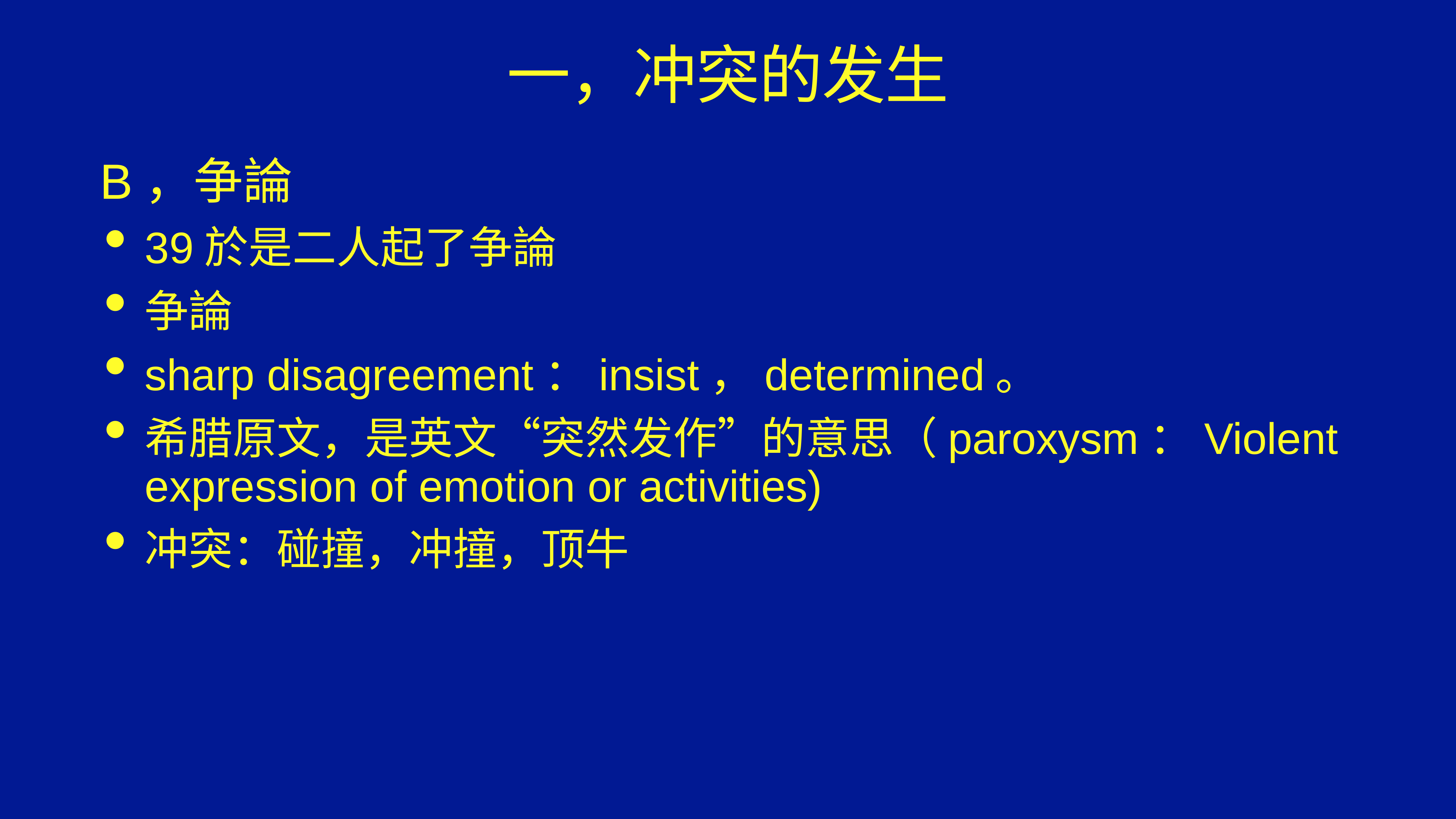

# 一，冲突的发生
B，争論
39於是二人起了争論
争論
sharp disagreement：insist，determined。
希腊原文，是英文“突然发作”的意思（paroxysm：Violent expression of emotion or activities)
冲突：碰撞，冲撞，顶牛